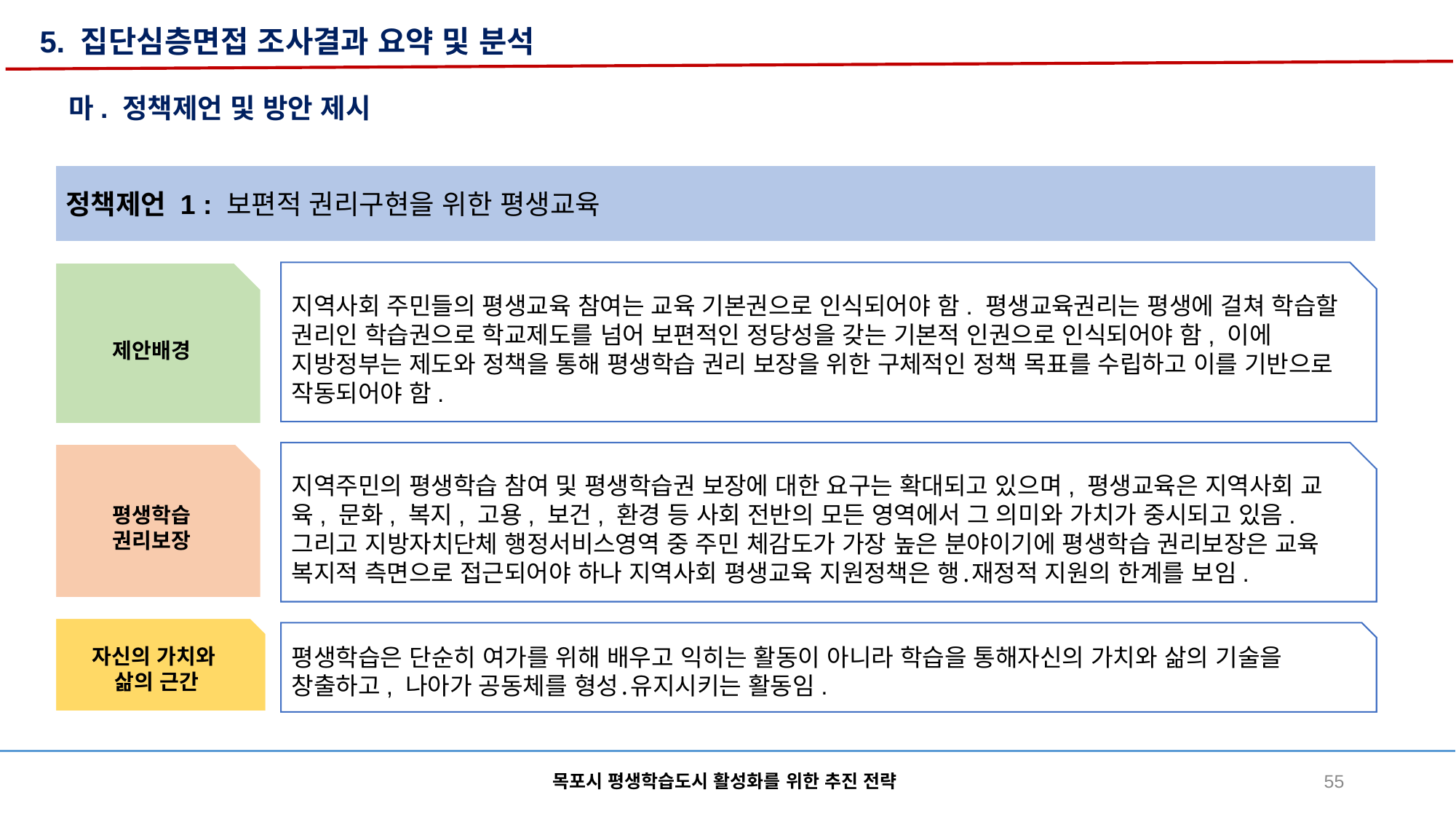

5. 집단심층면접 조사결과 요약 및 분석
마. 정책제언 및 방안 제시
정책제언 1 : 보편적 권리구현을 위한 평생교육
제안배경
지역사회 주민들의 평생교육 참여는 교육 기본권으로 인식되어야 함. 평생교육권리는 평생에 걸쳐 학습할 권리인 학습권으로 학교제도를 넘어 보편적인 정당성을 갖는 기본적 인권으로 인식되어야 함, 이에 지방정부는 제도와 정책을 통해 평생학습 권리 보장을 위한 구체적인 정책 목표를 수립하고 이를 기반으로 작동되어야 함.
지역주민의 평생학습 참여 및 평생학습권 보장에 대한 요구는 확대되고 있으며, 평생교육은 지역사회 교육, 문화, 복지, 고용, 보건, 환경 등 사회 전반의 모든 영역에서 그 의미와 가치가 중시되고 있음. 그리고 지방자치단체 행정서비스영역 중 주민 체감도가 가장 높은 분야이기에 평생학습 권리보장은 교육 복지적 측면으로 접근되어야 하나 지역사회 평생교육 지원정책은 행․재정적 지원의 한계를 보임.
평생학습
권리보장
자신의 가치와
삶의 근간
평생학습은 단순히 여가를 위해 배우고 익히는 활동이 아니라 학습을 통해자신의 가치와 삶의 기술을 창출하고, 나아가 공동체를 형성․유지시키는 활동임.
목포시 평생학습도시 활성화를 위한 추진 전략
55